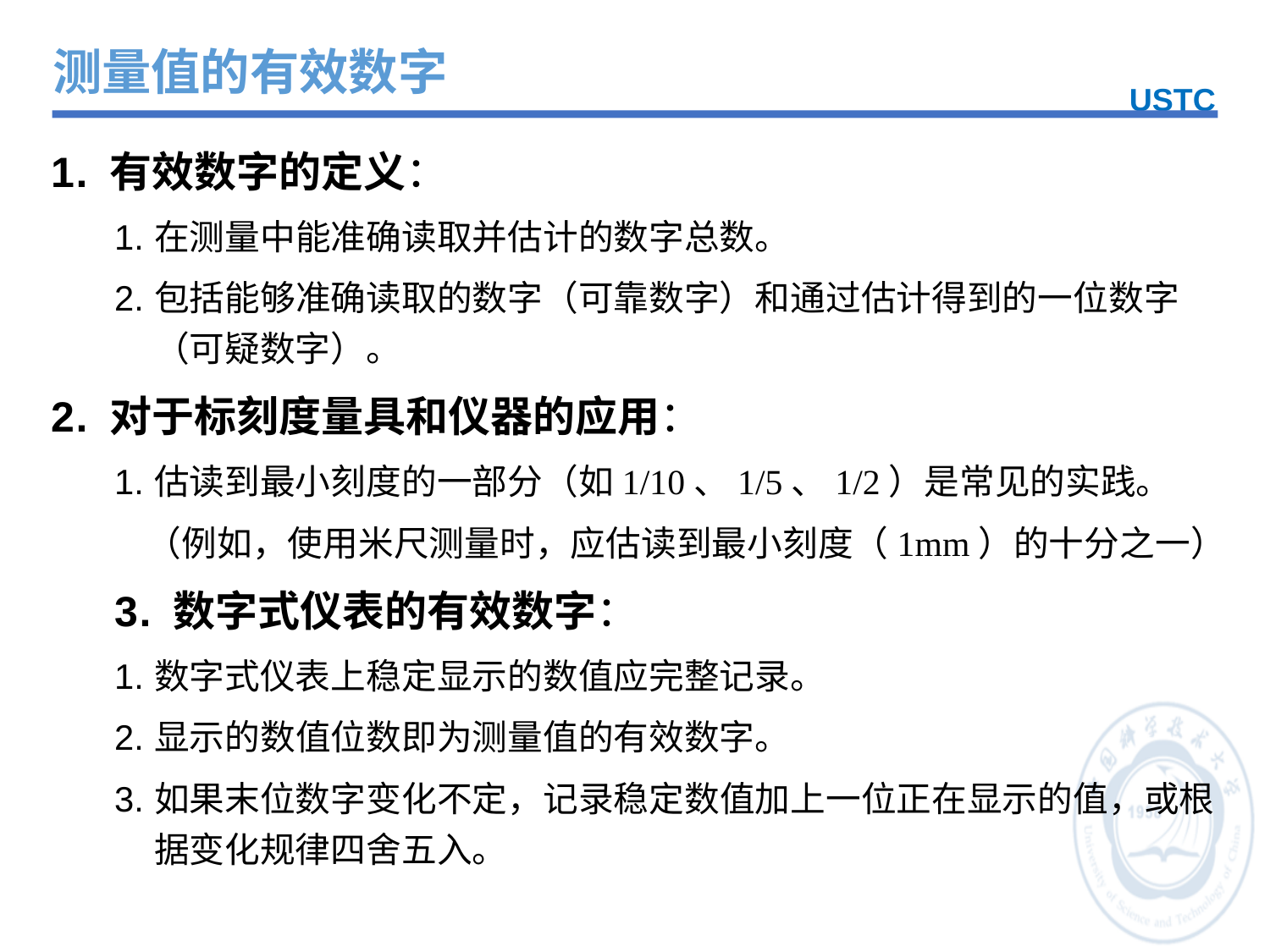

测量值的有效数字
USTC

 有效数字的定义：
在测量中能准确读取并估计的数字总数。
包括能够准确读取的数字（可靠数字）和通过估计得到的一位数字（可疑数字）。
 对于标刻度量具和仪器的应用：
估读到最小刻度的一部分（如1/10、1/5、1/2）是常见的实践。
   （例如，使用米尺测量时，应估读到最小刻度（1mm）的十分之一）
 数字式仪表的有效数字：
数字式仪表上稳定显示的数值应完整记录。
显示的数值位数即为测量值的有效数字。
如果末位数字变化不定，记录稳定数值加上一位正在显示的值，或根据变化规律四舍五入。